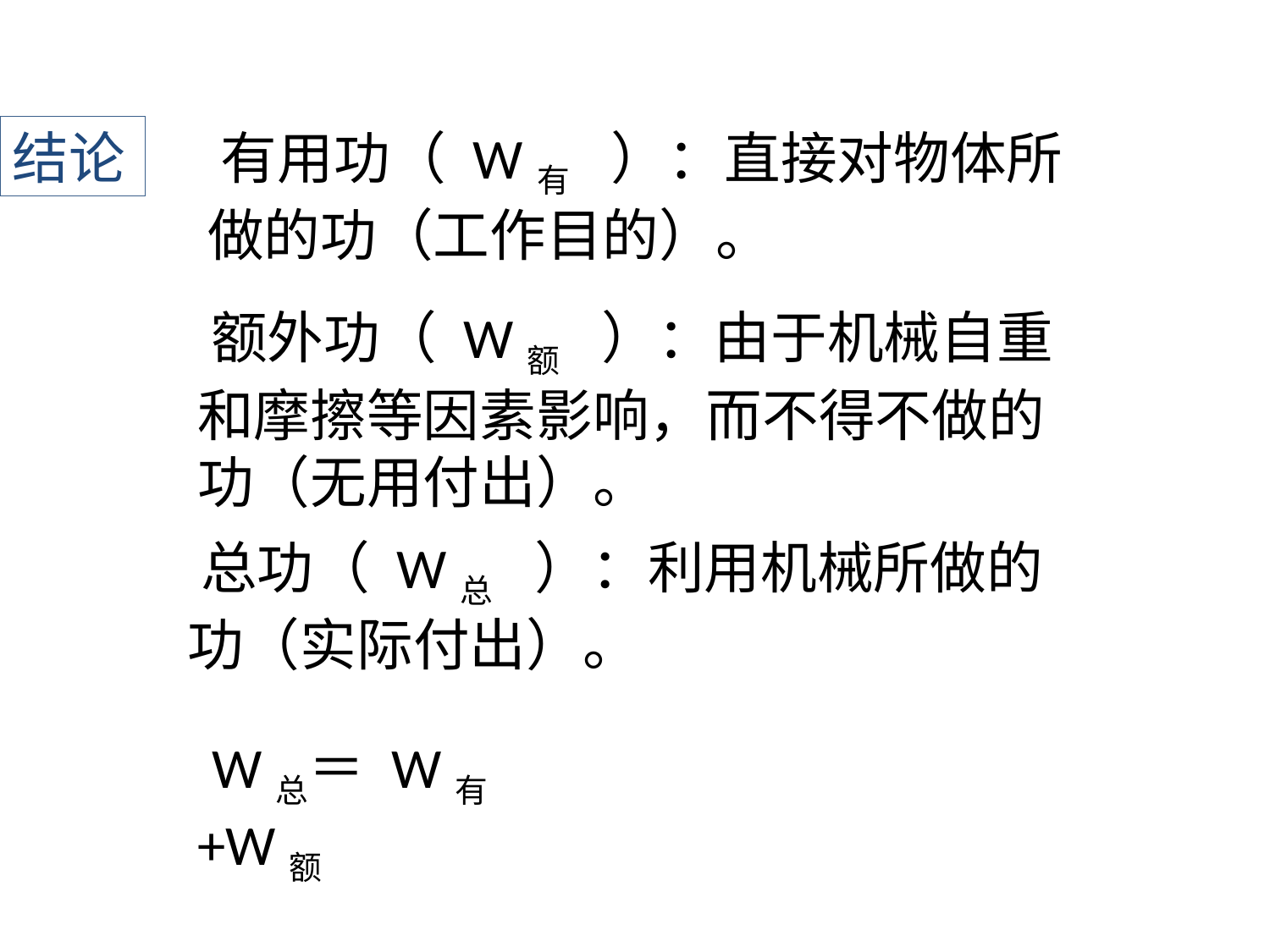

结论
﻿有用功（ ﻿﻿﻿﻿W有﻿﻿﻿﻿ ）：直接对物体所做的功（工作目的）。
﻿额外功（ ﻿﻿W额﻿﻿ ）：由于机械自重和摩擦等因素影响，而不得不做的功（无用付出）。
﻿总功（ ﻿﻿W总﻿﻿ ）：利用机械所做的功（实际付出）。
﻿ ﻿﻿W总＝ W有+W额﻿﻿